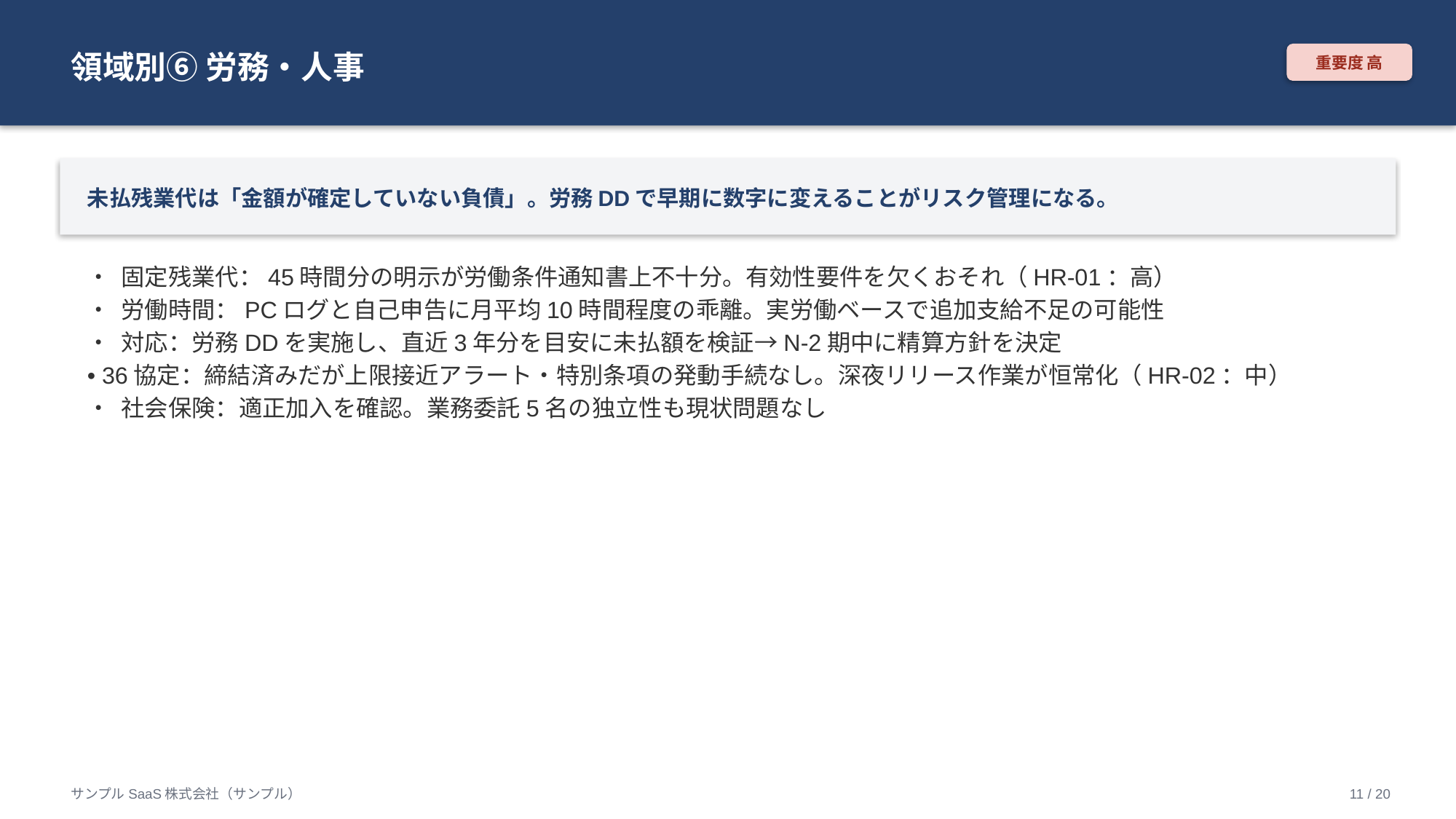

領域別⑥ 労務・人事
重要度 高

未払残業代は「金額が確定していない負債」。労務DDで早期に数字に変えることがリスク管理になる。
• 固定残業代：45時間分の明示が労働条件通知書上不十分。有効性要件を欠くおそれ（HR-01：高）
• 労働時間：PCログと自己申告に月平均10時間程度の乖離。実労働ベースで追加支給不足の可能性
• 対応：労務DDを実施し、直近3年分を目安に未払額を検証→N-2期中に精算方針を決定
• 36協定：締結済みだが上限接近アラート・特別条項の発動手続なし。深夜リリース作業が恒常化（HR-02：中）
• 社会保険：適正加入を確認。業務委託5名の独立性も現状問題なし
サンプルSaaS株式会社（サンプル）
11 / 20